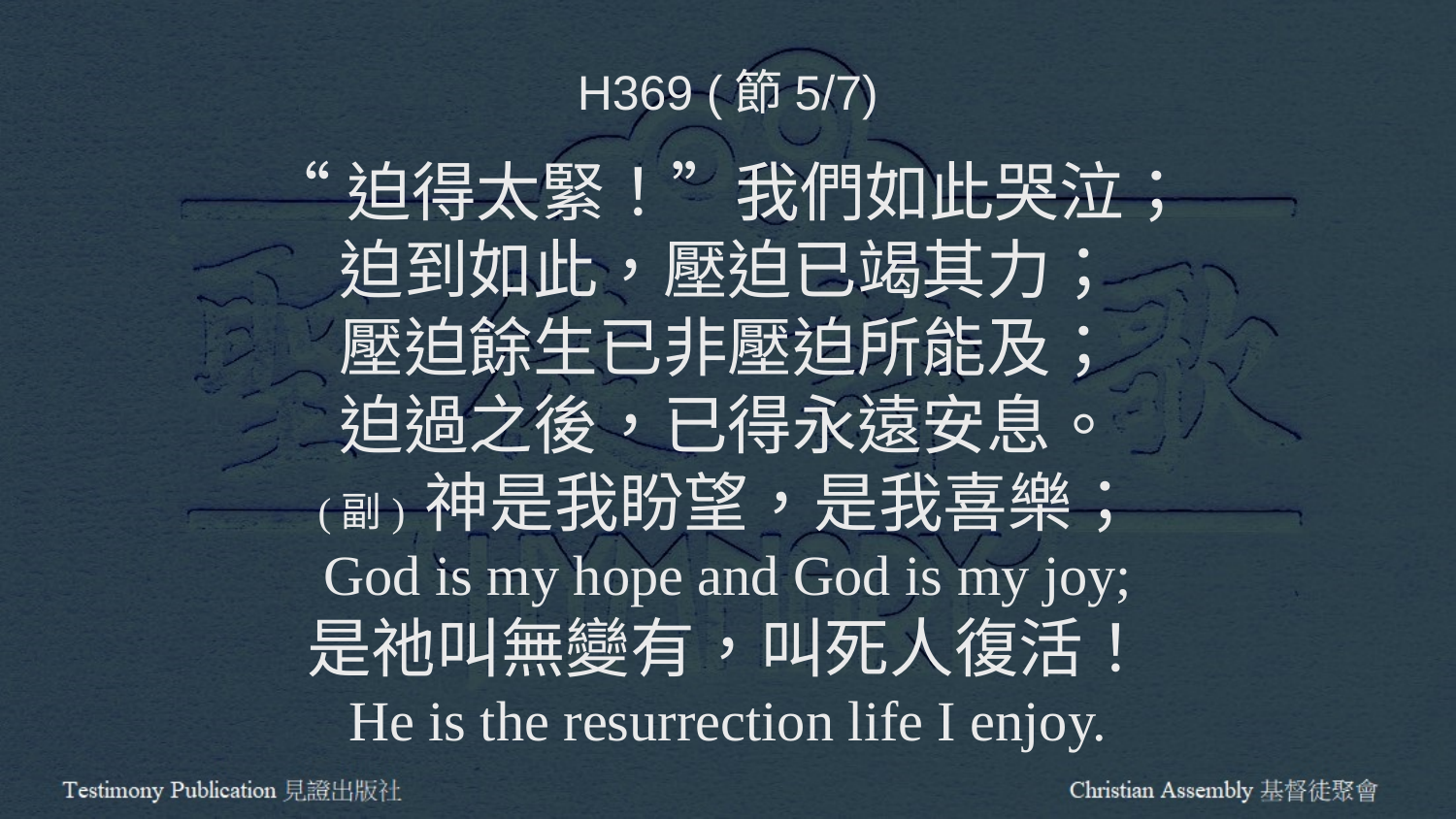

H369 (節5/7)

“迫得太緊！”我們如此哭泣；
迫到如此，壓迫已竭其力；
壓迫餘生已非壓迫所能及；
迫過之後，已得永遠安息。
(副) 神是我盼望，是我喜樂；
God is my hope and God is my joy;
是祂叫無變有，叫死人復活！
He is the resurrection life I enjoy.